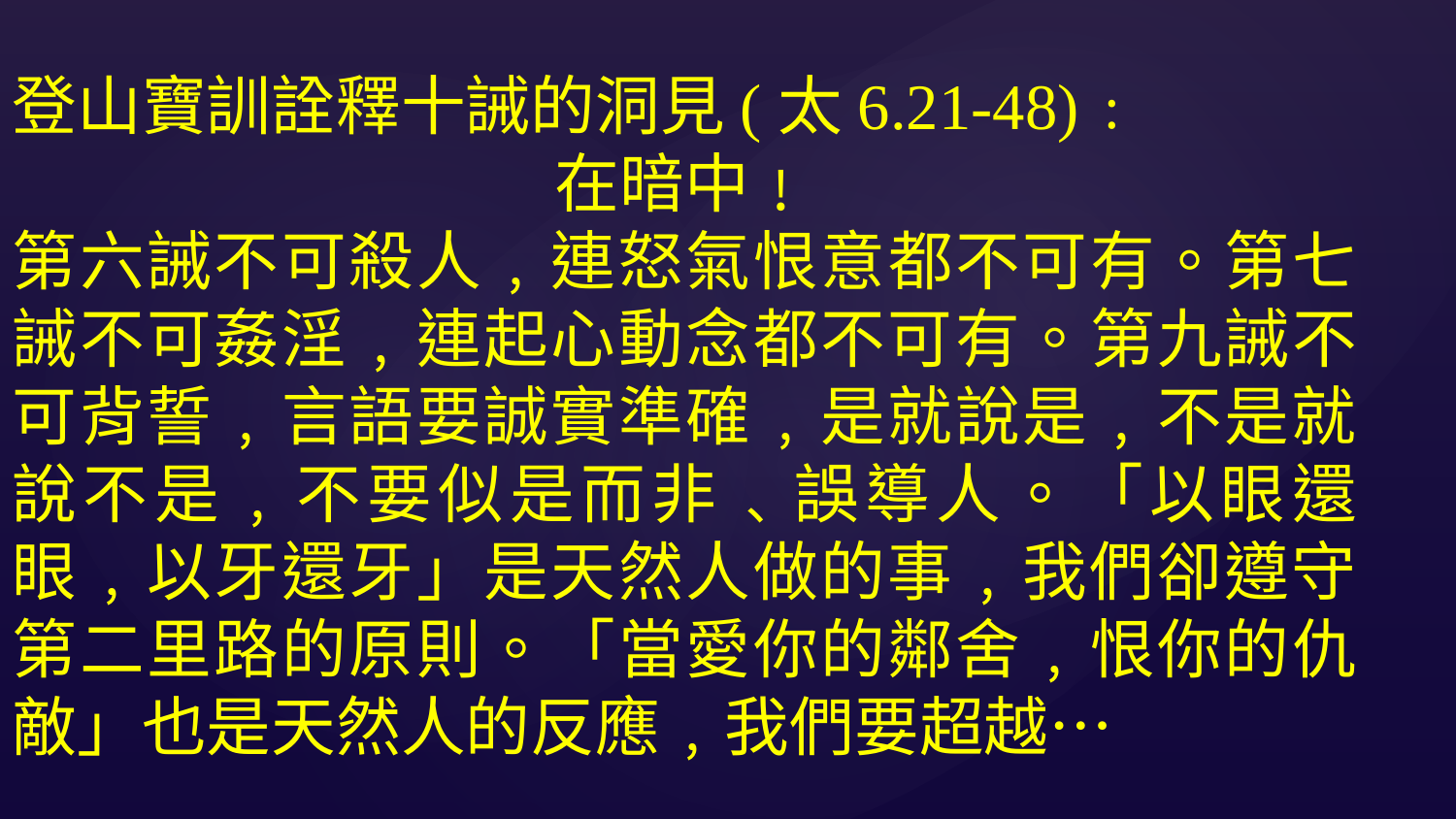

登山寶訓詮釋十誡的洞見(太6.21-48)﹕
在暗中﹗
第六誡不可殺人﹐連怒氣恨意都不可有。第七誡不可姦淫﹐連起心動念都不可有。第九誡不可背誓﹐言語要誠實準確﹐是就說是﹐不是就說不是﹐不要似是而非﹑誤導人。「以眼還眼﹐以牙還牙」是天然人做的事﹐我們卻遵守第二里路的原則。「當愛你的鄰舍﹐恨你的仇敵」也是天然人的反應﹐我們要超越…